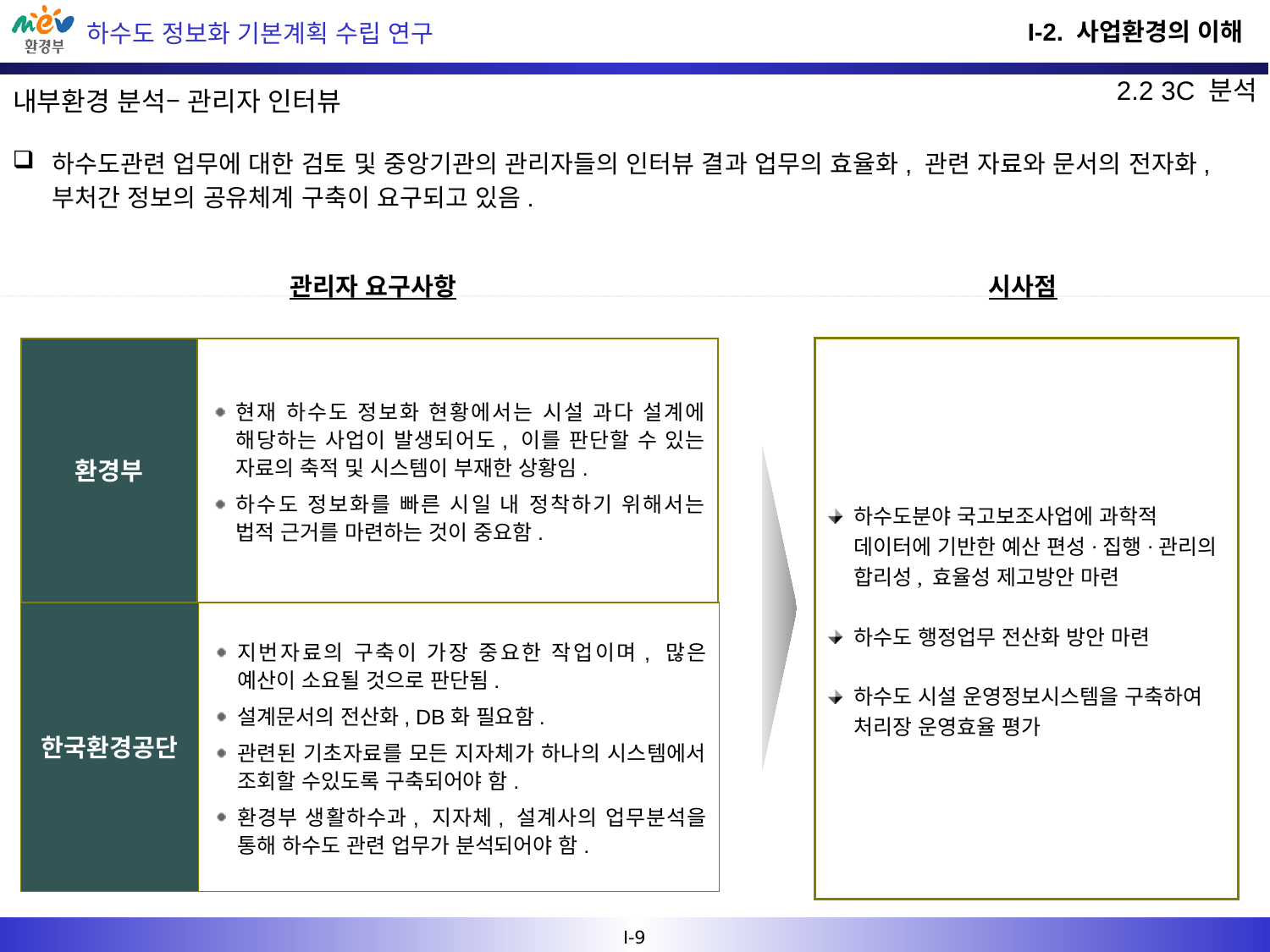

I-2. 사업환경의 이해
2.2 3C 분석
내부환경 분석– 관리자 인터뷰
하수도관련 업무에 대한 검토 및 중앙기관의 관리자들의 인터뷰 결과 업무의 효율화, 관련 자료와 문서의 전자화, 부처간 정보의 공유체계 구축이 요구되고 있음.
관리자 요구사항
시사점
환경부
현재 하수도 정보화 현황에서는 시설 과다 설계에 해당하는 사업이 발생되어도, 이를 판단할 수 있는 자료의 축적 및 시스템이 부재한 상황임.
하수도 정보화를 빠른 시일 내 정착하기 위해서는 법적 근거를 마련하는 것이 중요함.
하수도분야 국고보조사업에 과학적 데이터에 기반한 예산 편성·집행·관리의 합리성, 효율성 제고방안 마련
하수도 행정업무 전산화 방안 마련
하수도 시설 운영정보시스템을 구축하여 처리장 운영효율 평가

한국환경공단
지번자료의 구축이 가장 중요한 작업이며, 많은 예산이 소요될 것으로 판단됨.
설계문서의 전산화, DB화 필요함.
관련된 기초자료를 모든 지자체가 하나의 시스템에서 조회할 수있도록 구축되어야 함.
환경부 생활하수과, 지자체, 설계사의 업무분석을 통해 하수도 관련 업무가 분석되어야 함.